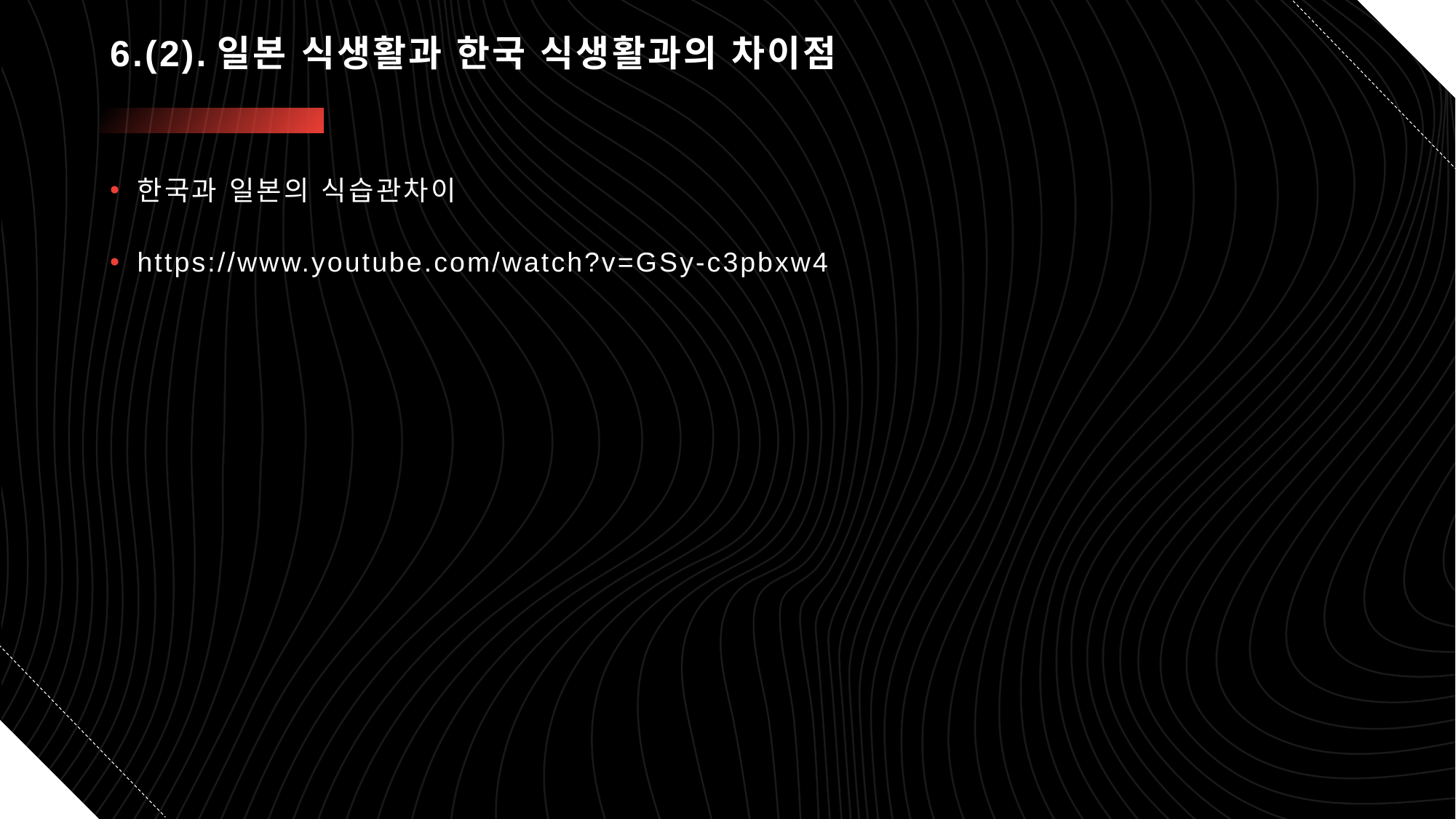

# 6.(2).일본 식생활과 한국 식생활과의 차이점
한국과 일본의 식습관차이
https://www.youtube.com/watch?v=GSy-c3pbxw4